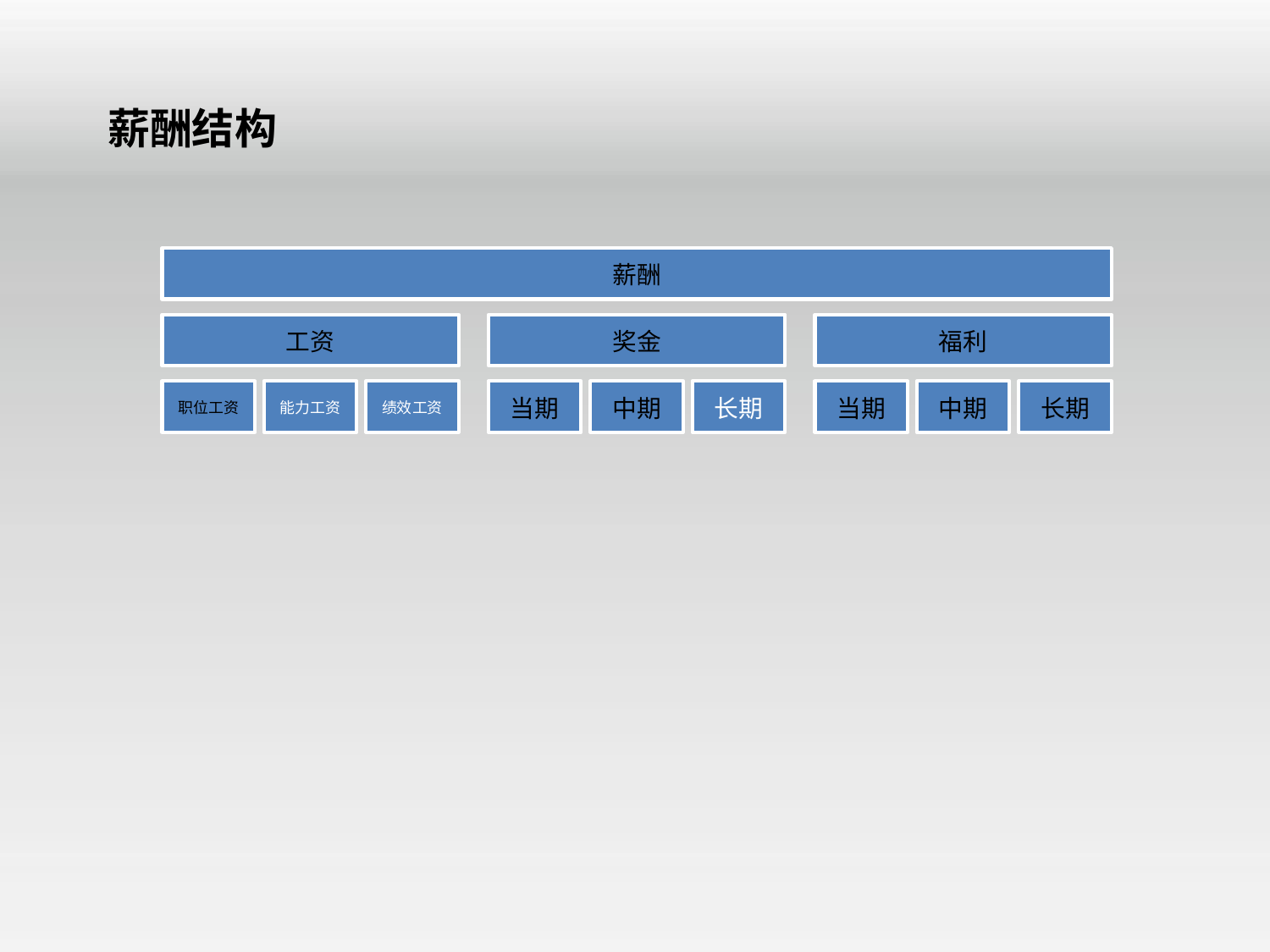

# 薪酬结构
薪酬
工资
职位工资
奖金
当期
中期
福利
当期
中期
长期
长期
能力工资
绩效工资